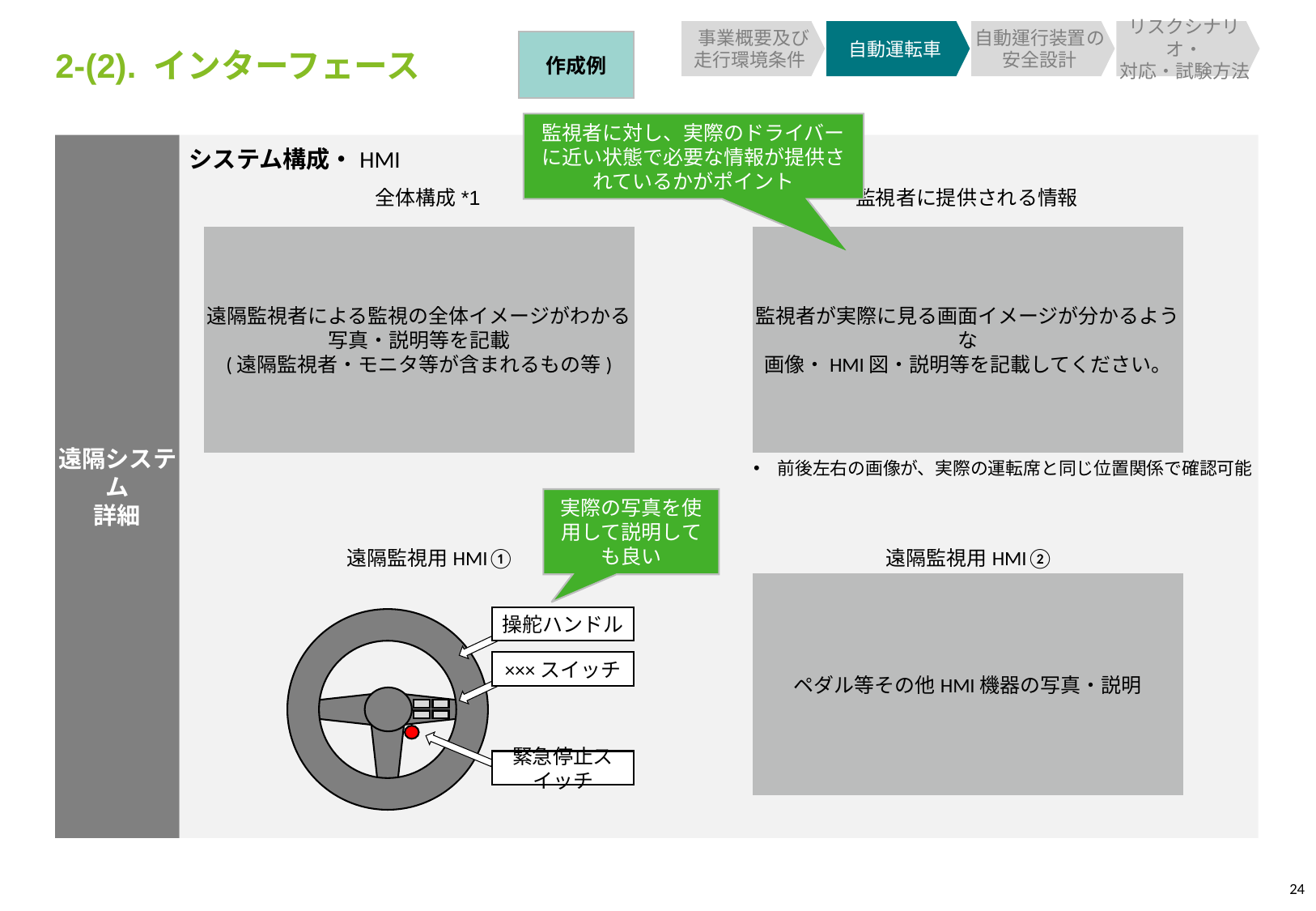

事業概要及び
走行環境条件
自動運転車
自動運行装置の安全設計
リスクシナリオ・
対応・試験方法
作成例
2-(2). インターフェース
監視者に対し、実際のドライバーに近い状態で必要な情報が提供されているかがポイント
システム構成・HMI

遠隔システム
詳細
全体構成*1
監視者に提供される情報
遠隔監視者による監視の全体イメージがわかる写真・説明等を記載
(遠隔監視者・モニタ等が含まれるもの等)
監視者が実際に見る画面イメージが分かるような
画像・HMI図・説明等を記載してください。
前後左右の画像が、実際の運転席と同じ位置関係で確認可能
実際の写真を使用して説明しても良い
遠隔監視用HMI①
遠隔監視用HMI②
ペダル等その他HMI機器の写真・説明
操舵ハンドル

×××スイッチ

緊急停止スイッチ
24